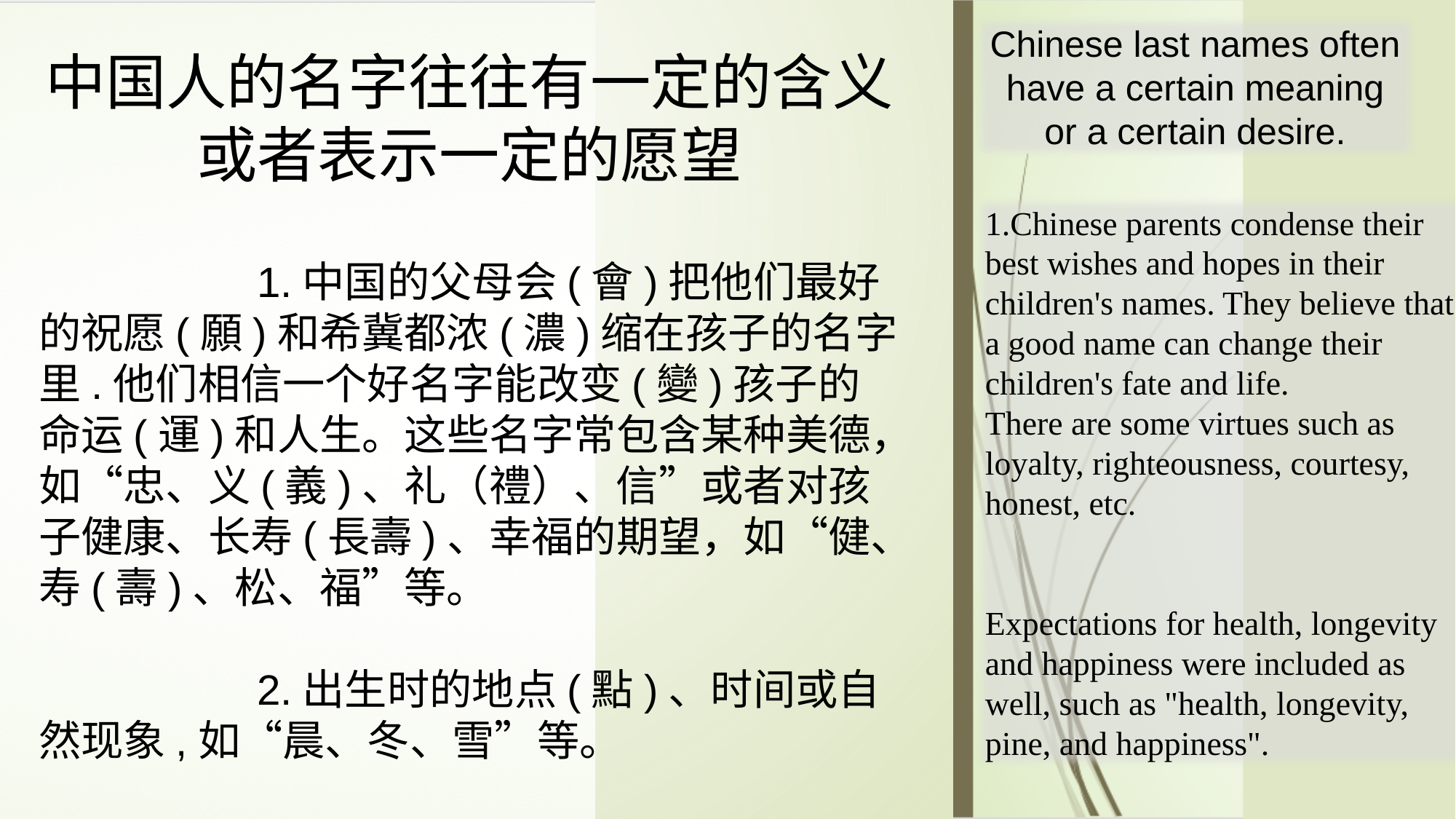

Chinese last names often have a certain meaning or a certain desire.
中国人的名字往往有一定的含义或者表示一定的愿望
1.Chinese parents condense their best wishes and hopes in their children's names. They believe that a good name can change their children's fate and life.
There are some virtues such as loyalty, righteousness, courtesy, honest, etc.

Expectations for health, longevity and happiness were included as well, such as "health, longevity, pine, and happiness".
		1.中国的父母会(會)把他们最好的祝愿(願)和希冀都浓(濃)缩在孩子的名字里.他们相信一个好名字能改变(變)孩子的命运(運)和人生。这些名字常包含某种美德，如“忠、义(義)、礼（禮）、信”或者对孩子健康、长寿(長壽)、幸福的期望，如“健、寿(壽)、松、福”等。

		2.出生时的地点(點)、时间或自然现象,如“晨、冬、雪”等。